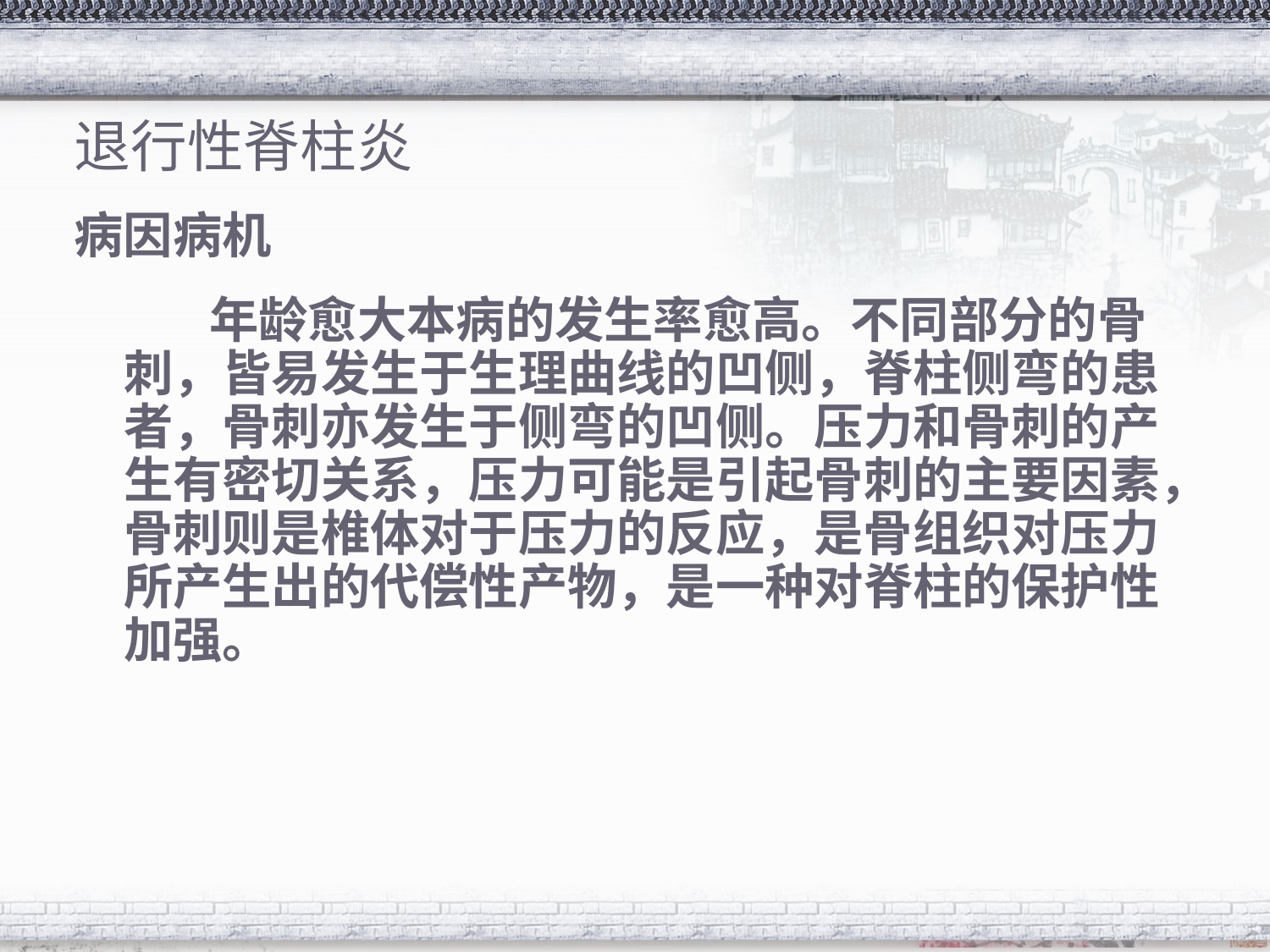

# 退行性脊柱炎
病因病机
           年龄愈大本病的发生率愈高。不同部分的骨刺，皆易发生于生理曲线的凹侧，脊柱侧弯的患者，骨刺亦发生于侧弯的凹侧。压力和骨刺的产生有密切关系，压力可能是引起骨刺的主要因素，骨刺则是椎体对于压力的反应，是骨组织对压力所产生出的代偿性产物，是一种对脊柱的保护性加强。